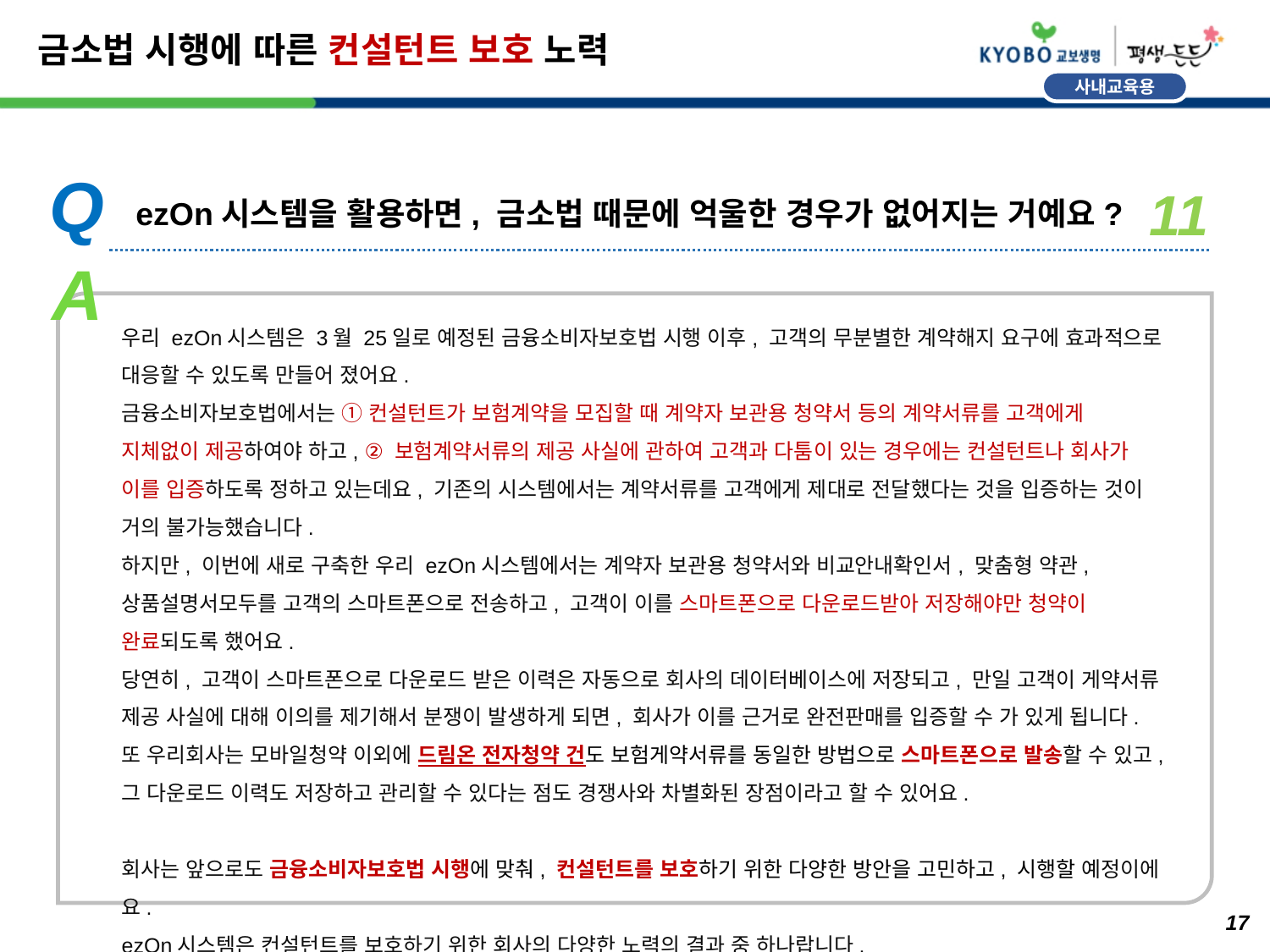

# 금소법 시행에 따른 컨설턴트 보호 노력
Q
11
ezOn시스템을 활용하면, 금소법 때문에 억울한 경우가 없어지는 거예요?
A

우리 ezOn시스템은 3월 25일로 예정된 금융소비자보호법 시행 이후, 고객의 무분별한 계약해지 요구에 효과적으로
대응할 수 있도록 만들어 졌어요.
금융소비자보호법에서는 ① 컨설턴트가 보험계약을 모집할 때 계약자 보관용 청약서 등의 계약서류를 고객에게
지체없이 제공하여야 하고, ② 보험계약서류의 제공 사실에 관하여 고객과 다툼이 있는 경우에는 컨설턴트나 회사가
이를 입증하도록 정하고 있는데요, 기존의 시스템에서는 계약서류를 고객에게 제대로 전달했다는 것을 입증하는 것이
거의 불가능했습니다.
하지만, 이번에 새로 구축한 우리 ezOn시스템에서는 계약자 보관용 청약서와 비교안내확인서, 맞춤형 약관, 상품설명서모두를 고객의 스마트폰으로 전송하고, 고객이 이를 스마트폰으로 다운로드받아 저장해야만 청약이 완료되도록 했어요.
당연히, 고객이 스마트폰으로 다운로드 받은 이력은 자동으로 회사의 데이터베이스에 저장되고, 만일 고객이 게약서류
제공 사실에 대해 이의를 제기해서 분쟁이 발생하게 되면, 회사가 이를 근거로 완전판매를 입증할 수 가 있게 됩니다.
또 우리회사는 모바일청약 이외에 드림온 전자청약 건도 보험게약서류를 동일한 방법으로 스마트폰으로 발송할 수 있고,
그 다운로드 이력도 저장하고 관리할 수 있다는 점도 경쟁사와 차별화된 장점이라고 할 수 있어요.

회사는 앞으로도 금융소비자보호법 시행에 맞춰, 컨설턴트를 보호하기 위한 다양한 방안을 고민하고, 시행할 예정이에요.
ezOn시스템은 컨설턴트를 보호하기 위한 회사의 다양한 노력의 결과 중 하나랍니다.